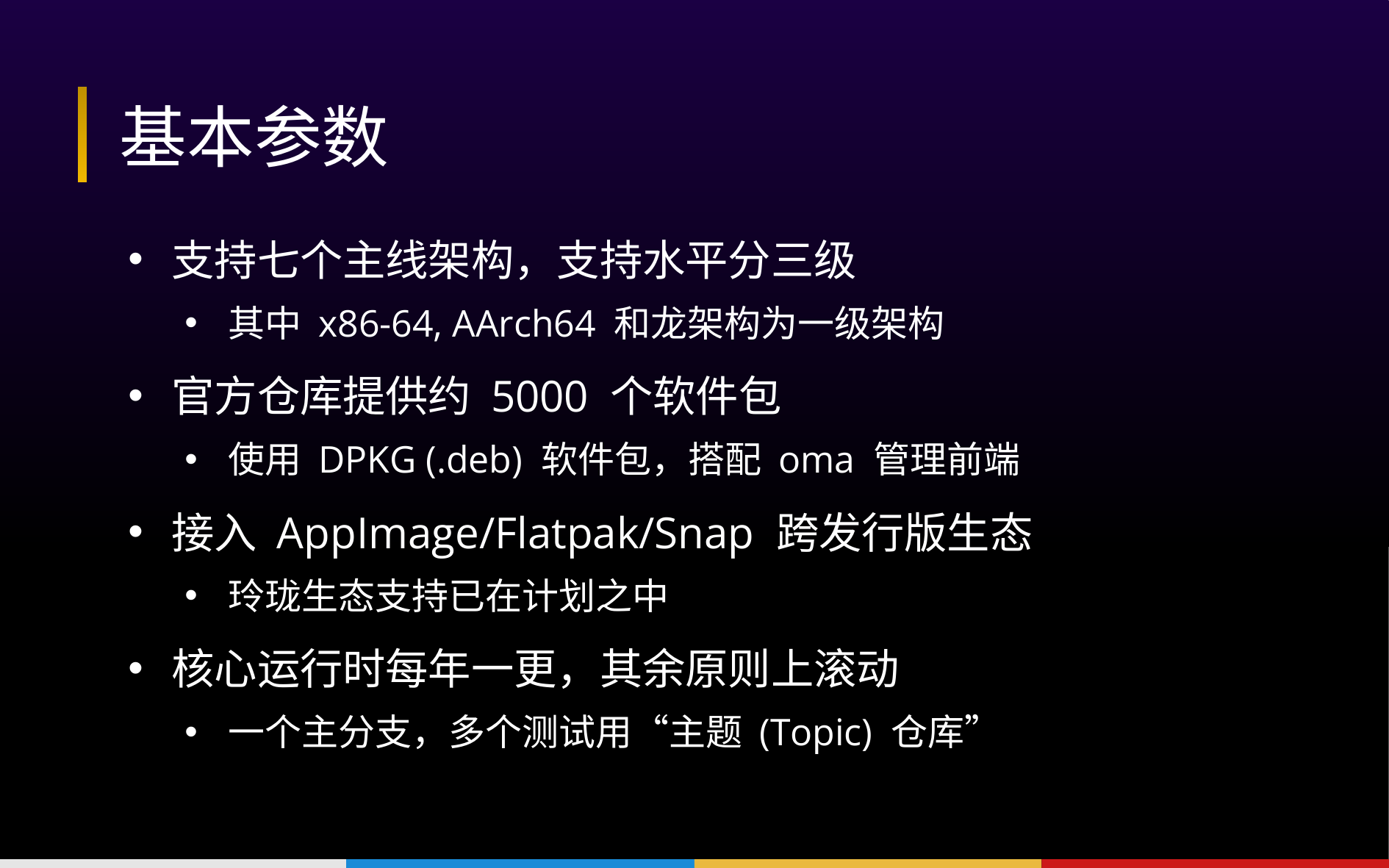

# 基本参数
支持七个主线架构，支持水平分三级
其中 x86-64, AArch64 和龙架构为一级架构
官方仓库提供约 5000 个软件包
使用 DPKG (.deb) 软件包，搭配 oma 管理前端
接入 AppImage/Flatpak/Snap 跨发行版生态
玲珑生态支持已在计划之中
核心运行时每年一更，其余原则上滚动
一个主分支，多个测试用“主题 (Topic) 仓库”
6